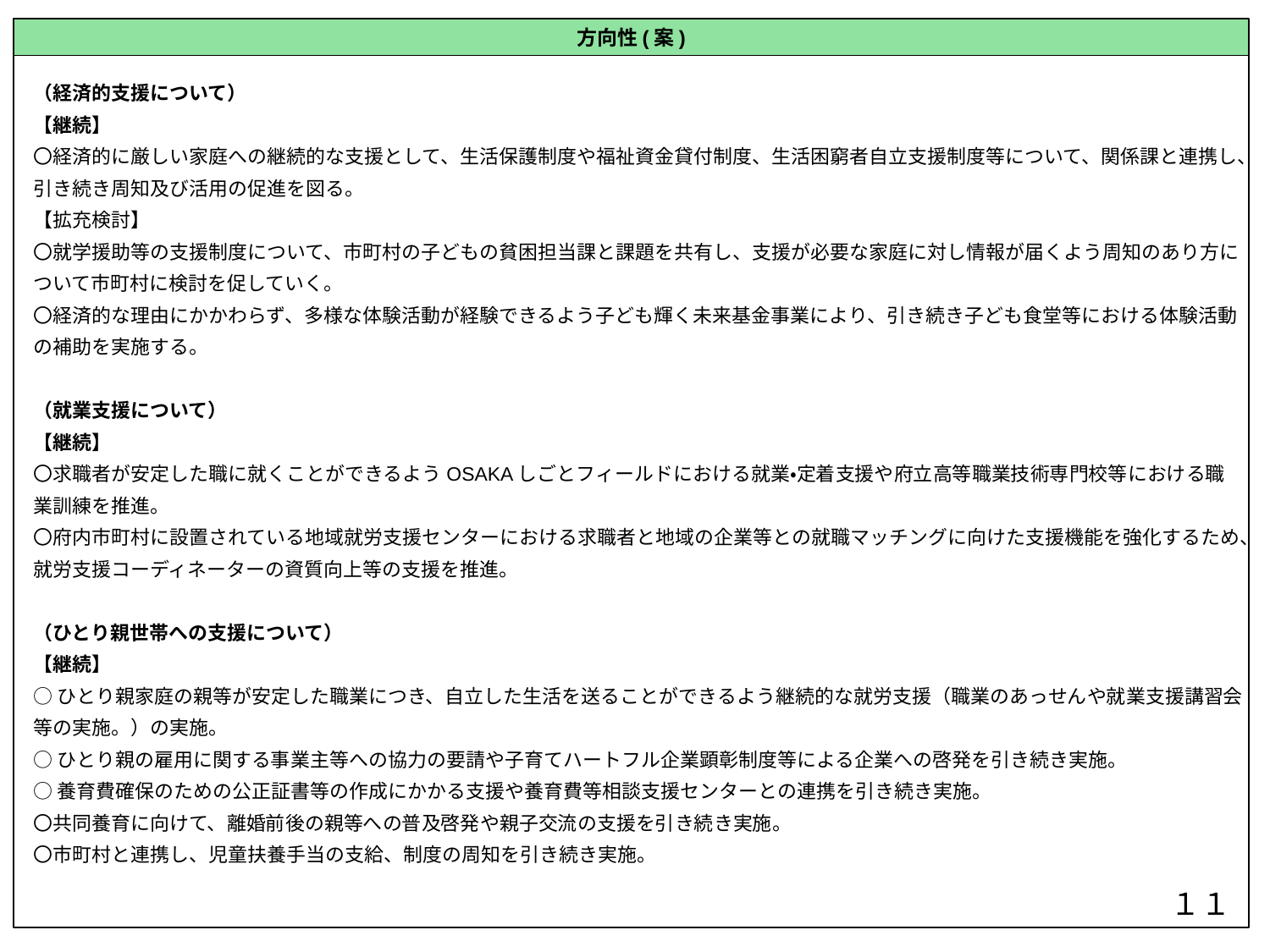

方向性(案)

（経済的支援について）
【継続】
〇経済的に厳しい家庭への継続的な支援として、生活保護制度や福祉資金貸付制度、生活困窮者自立支援制度等について、関係課と連携し、引き続き周知及び活用の促進を図る。
【拡充検討】
〇就学援助等の支援制度について、市町村の子どもの貧困担当課と課題を共有し、支援が必要な家庭に対し情報が届くよう周知のあり方について市町村に検討を促していく。
〇経済的な理由にかかわらず、多様な体験活動が経験できるよう子ども輝く未来基金事業により、引き続き子ども食堂等における体験活動の補助を実施する。

（就業支援について）
【継続】
〇求職者が安定した職に就くことができるようOSAKAしごとフィールドにおける就業・定着支援や府立高等職業技術専門校等における職業訓練を推進。
〇府内市町村に設置されている地域就労支援センターにおける求職者と地域の企業等との就職マッチングに向けた支援機能を強化するため、就労支援コーディネーターの資質向上等の支援を推進。

（ひとり親世帯への支援について）
【継続】
○ひとり親家庭の親等が安定した職業につき、自立した生活を送ることができるよう継続的な就労支援（職業のあっせんや就業支援講習会等の実施。）の実施。
○ひとり親の雇用に関する事業主等への協力の要請や子育てハートフル企業顕彰制度等による企業への啓発を引き続き実施。
○養育費確保のための公正証書等の作成にかかる支援や養育費等相談支援センターとの連携を引き続き実施。
〇共同養育に向けて、離婚前後の親等への普及啓発や親子交流の支援を引き続き実施。
〇市町村と連携し、児童扶養手当の支給、制度の周知を引き続き実施。

１１